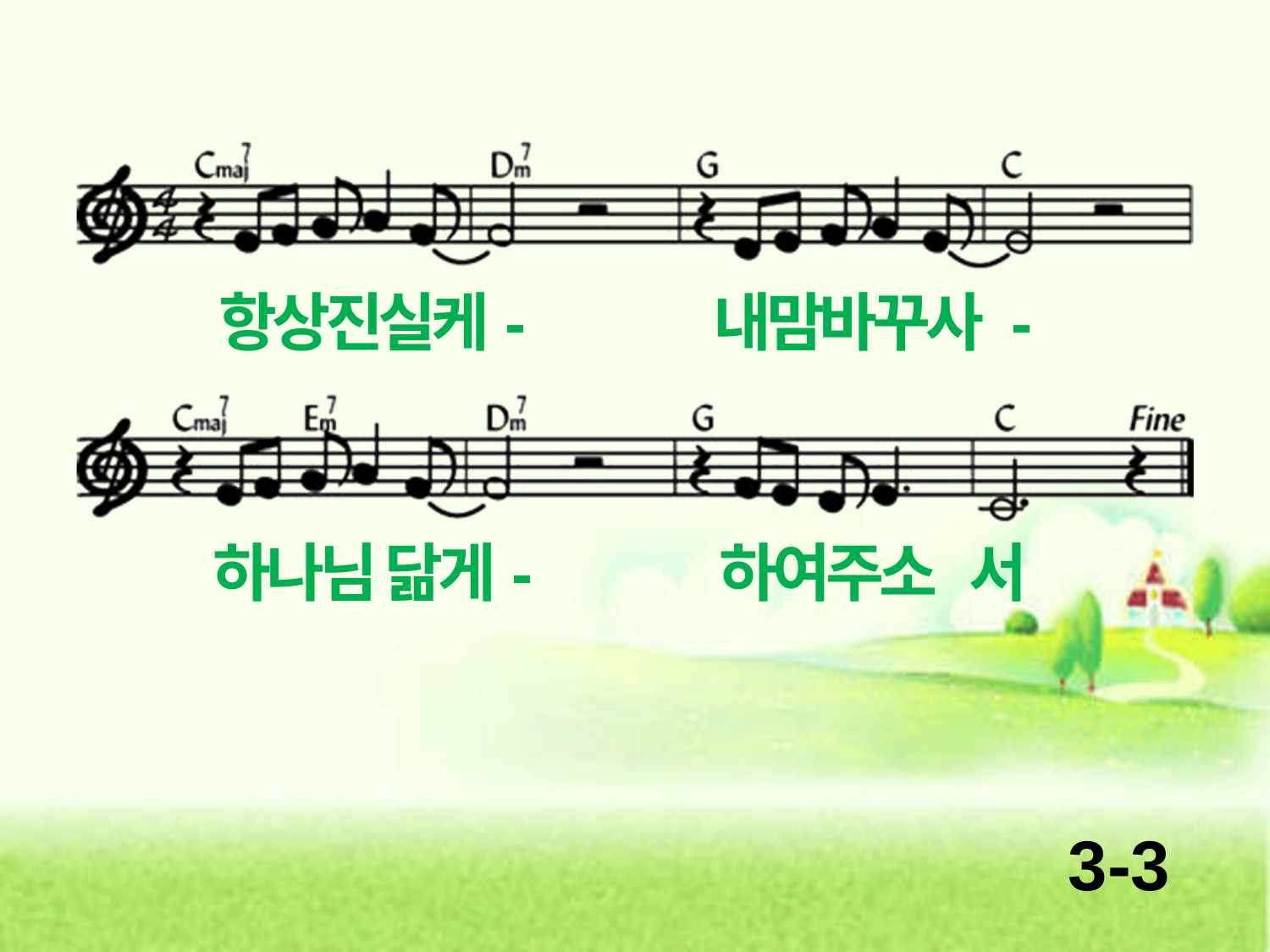

항상진실케-              내맘바꾸사 -
하나님 닮게-              하여주소   서
3-3